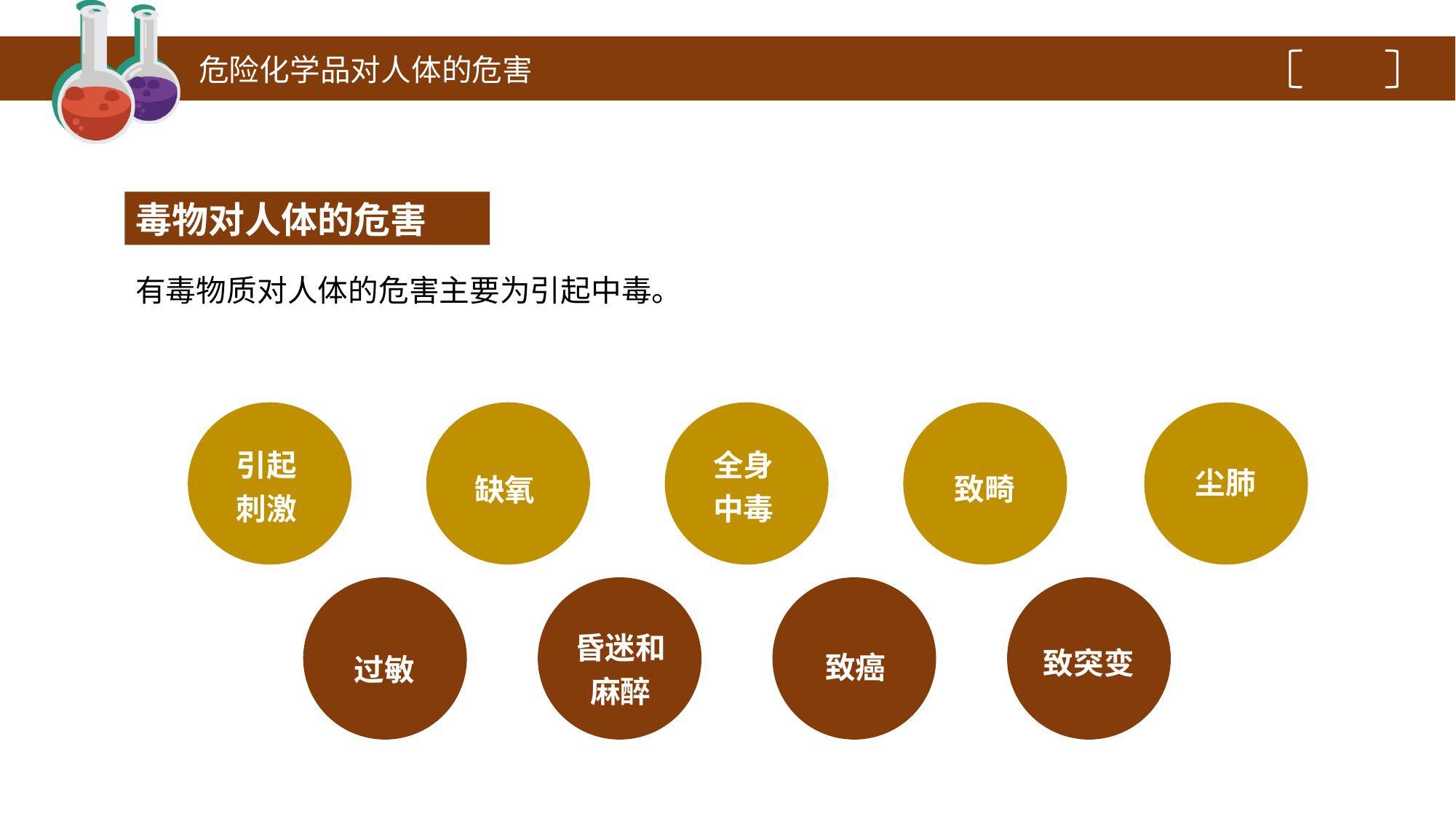

危险化学品对人体的危害
42
毒物对人体的危害
有毒物质对人体的危害主要为引起中毒。

引起
刺激

缺氧

全身
中毒

致畸

尘肺

过敏

昏迷和
麻醉

致癌

致突变